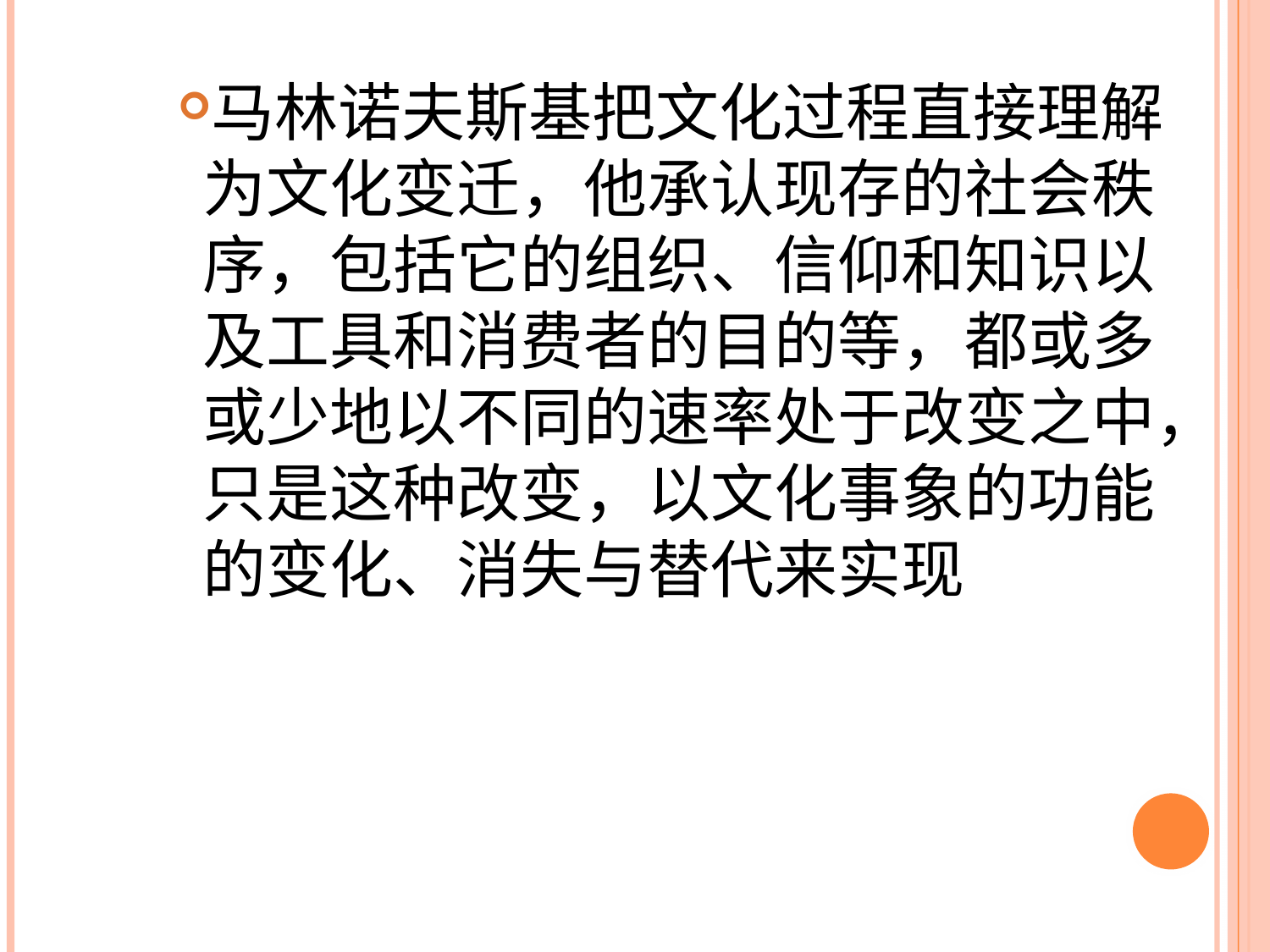

马林诺夫斯基把文化过程直接理解为文化变迁，他承认现存的社会秩序，包括它的组织、信仰和知识以及工具和消费者的目的等，都或多或少地以不同的速率处于改变之中，只是这种改变，以文化事象的功能的变化、消失与替代来实现